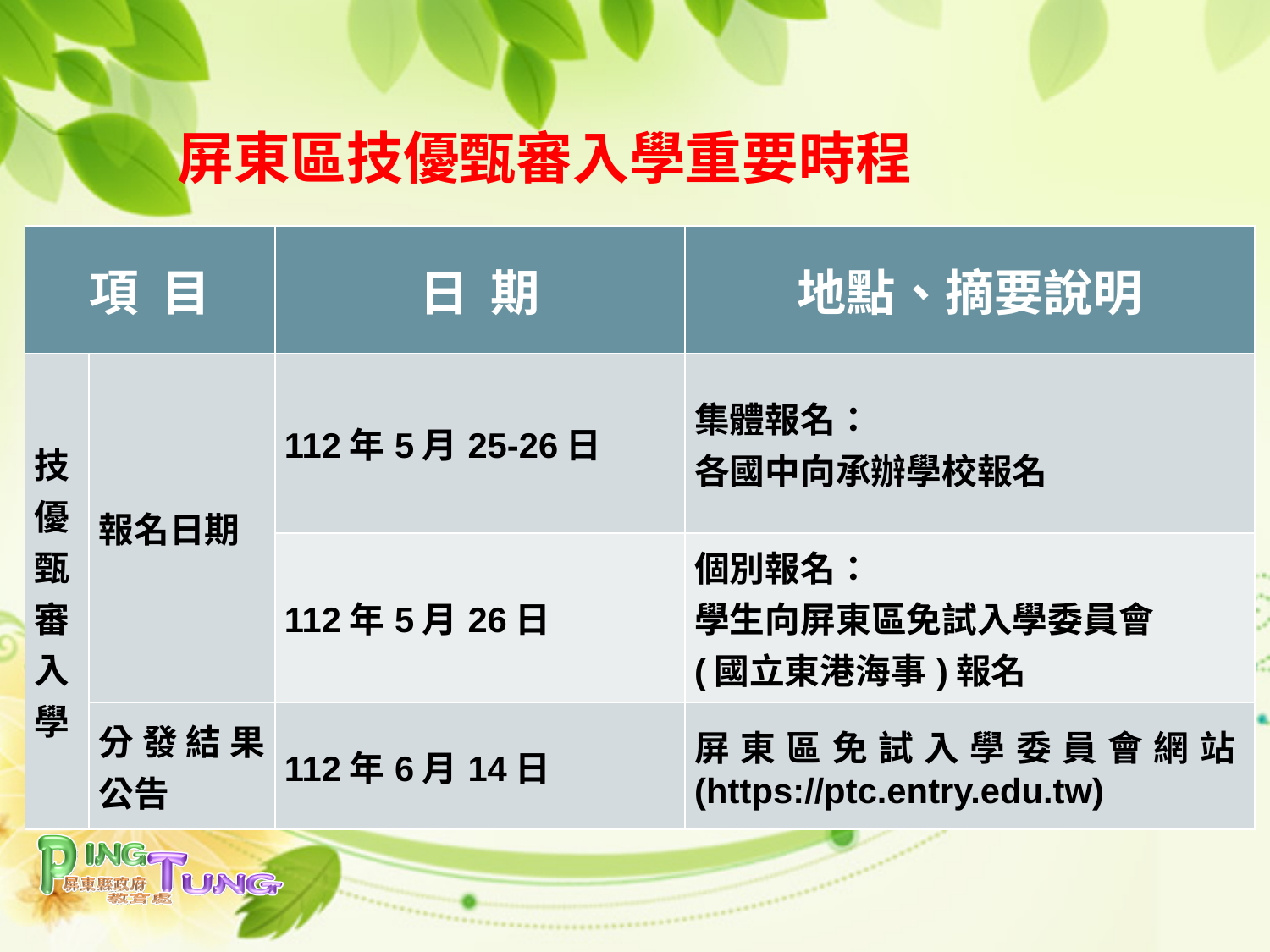

屏東區技優甄審入學重要時程
| 項 目 |  | 日 期 | 地點、摘要說明 |
| --- | --- | --- | --- |
| 技優甄審 入 學 | 報名日期 | 112年5月25-26日 | 集體報名： 各國中向承辦學校報名 |
|  |  | 112年5月26日 | 個別報名： 學生向屏東區免試入學委員會 (國立東港海事)報名 |
|  | 分發結果公告 | 112年6月14日 | 屏東區免試入學委員會網站(https://ptc.entry.edu.tw) |